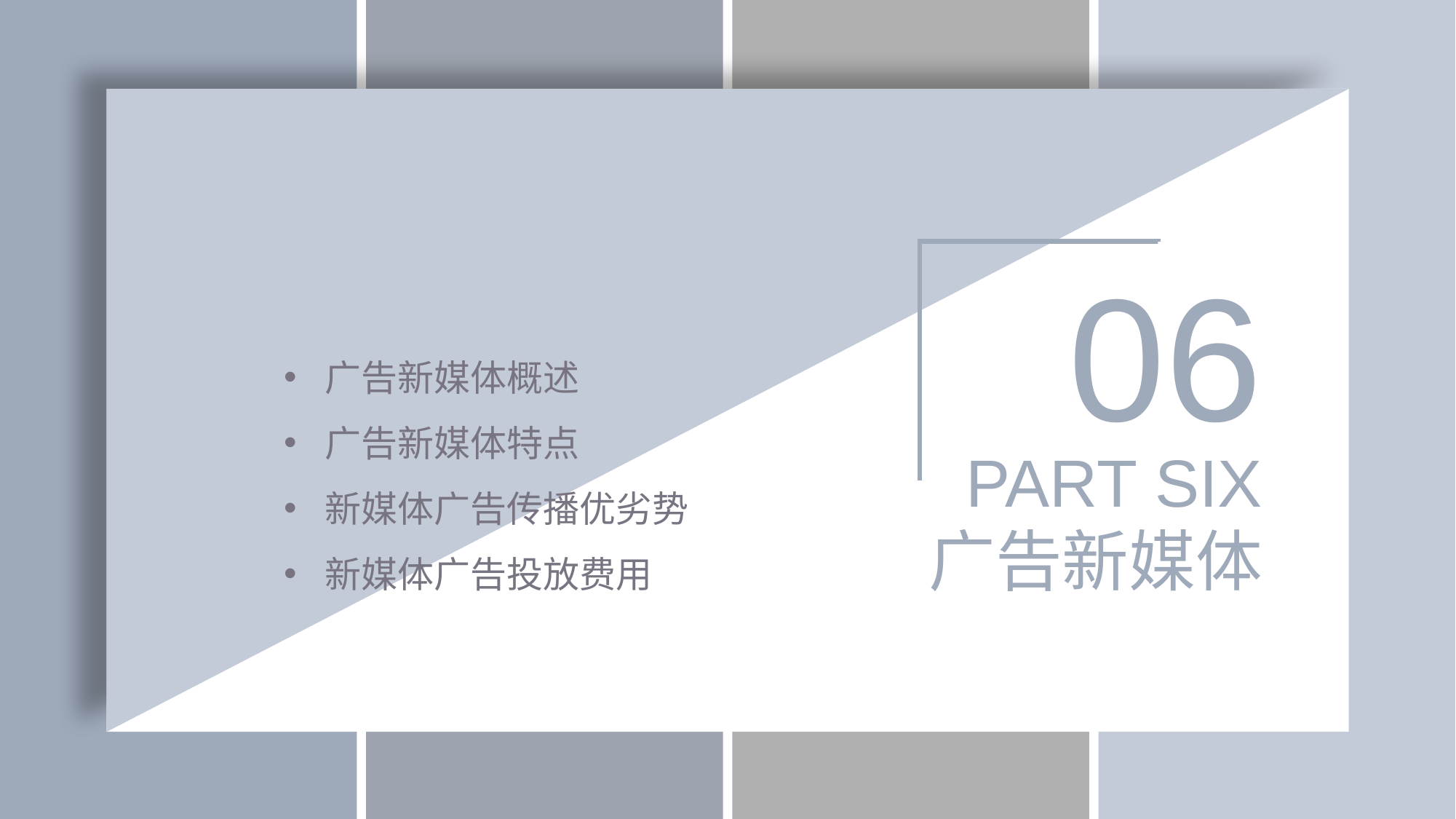

06
广告新媒体概述
广告新媒体特点
新媒体广告传播优劣势
新媒体广告投放费用
PART SIX
广告新媒体